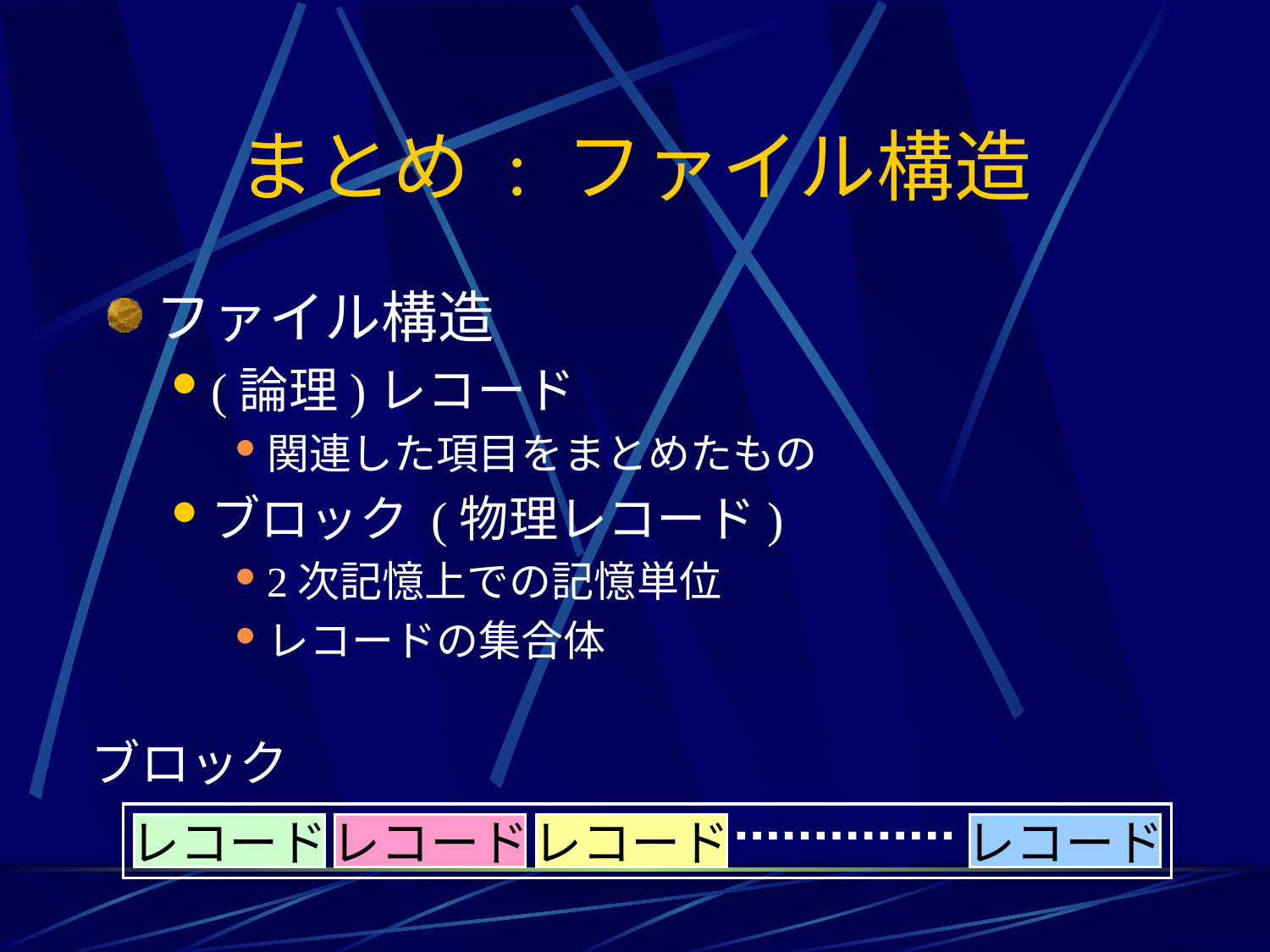

# まとめ : ファイル構造
ファイル構造
(論理)レコード
関連した項目をまとめたもの
ブロック (物理レコード)
2次記憶上での記憶単位
レコードの集合体
ブロック

レコード
レコード
レコード
レコード